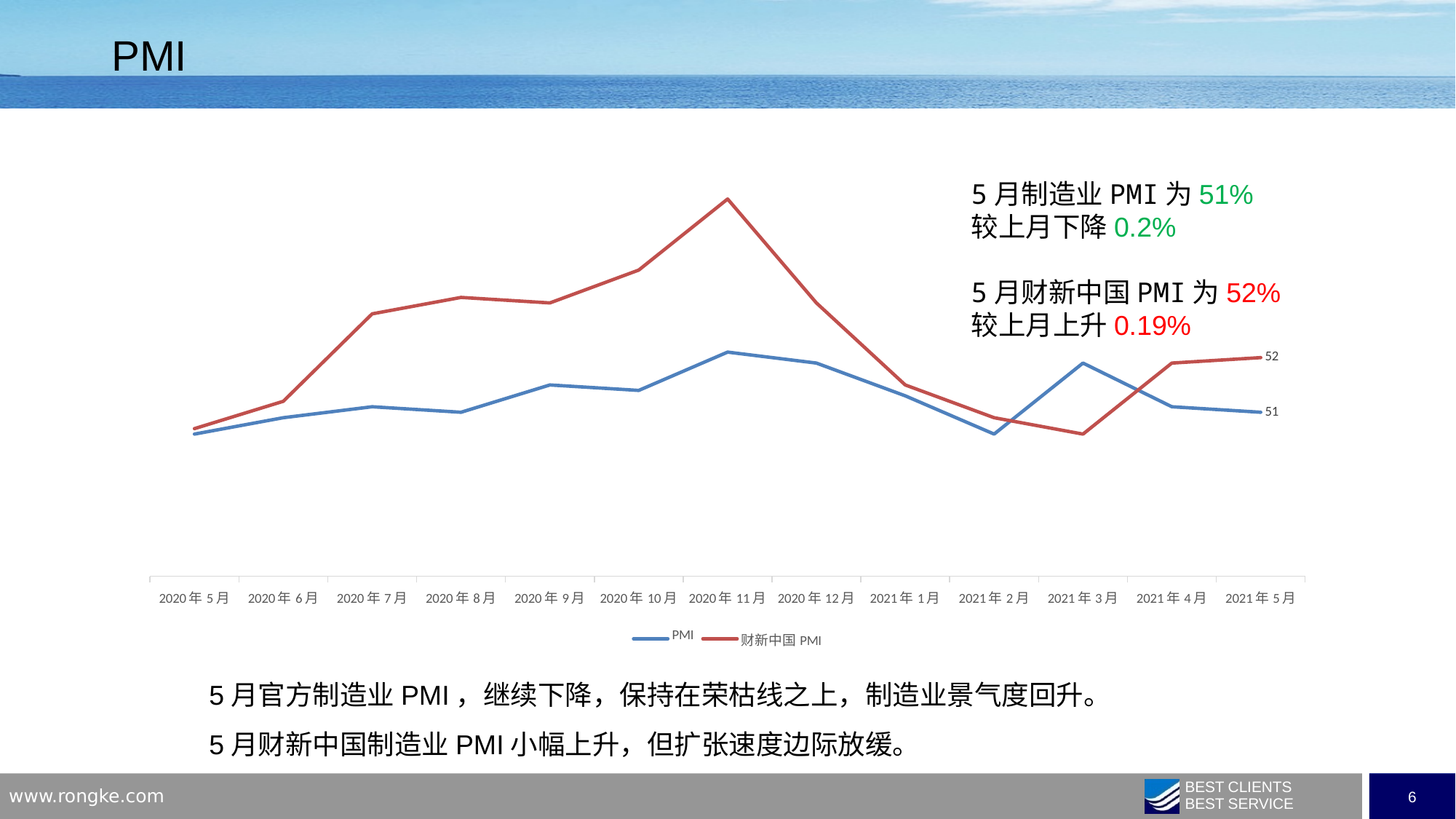

# PMI

### Chart

| Category | PMI | 财新中国PMI |
|---|---|---|
| 44347 | 51.0 | 52.0 |
| 44316 | 51.1 | 51.9 |
| 44286 | 51.9 | 50.6 |
| 44255 | 50.6 | 50.9 |
| 44227 | 51.3 | 51.5 |
| 44196 | 51.9 | 53.0 |
| 44165 | 52.1 | 54.9 |
| 44135 | 51.4 | 53.6 |
| 44104 | 51.5 | 53.0 |
| 44074 | 51.0 | 53.1 |
| 44043 | 51.1 | 52.8 |
| 44012 | 50.9 | 51.2 |
| 43982 | 50.6 | 50.7 |
5月制造业PMI为51%
较上月下降0.2%

5月财新中国PMI为52%
较上月上升0.19%
5月官方制造业PMI，继续下降，保持在荣枯线之上，制造业景气度回升。
5月财新中国制造业PMI小幅上升，但扩张速度边际放缓。